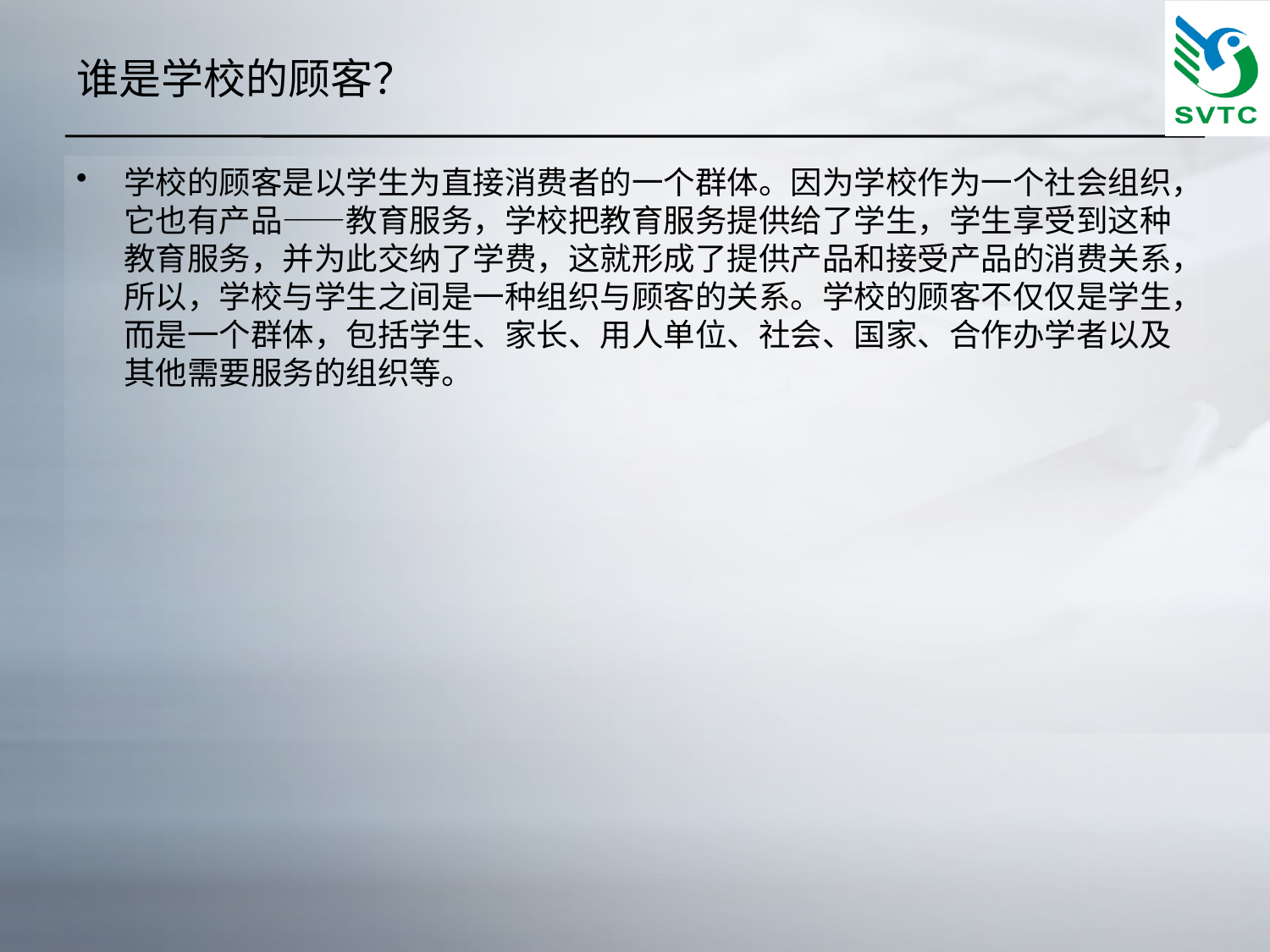

# 谁是学校的顾客？
学校的顾客是以学生为直接消费者的一个群体。因为学校作为一个社会组织，它也有产品——教育服务，学校把教育服务提供给了学生，学生享受到这种教育服务，并为此交纳了学费，这就形成了提供产品和接受产品的消费关系，所以，学校与学生之间是一种组织与顾客的关系。学校的顾客不仅仅是学生，而是一个群体，包括学生、家长、用人单位、社会、国家、合作办学者以及其他需要服务的组织等。